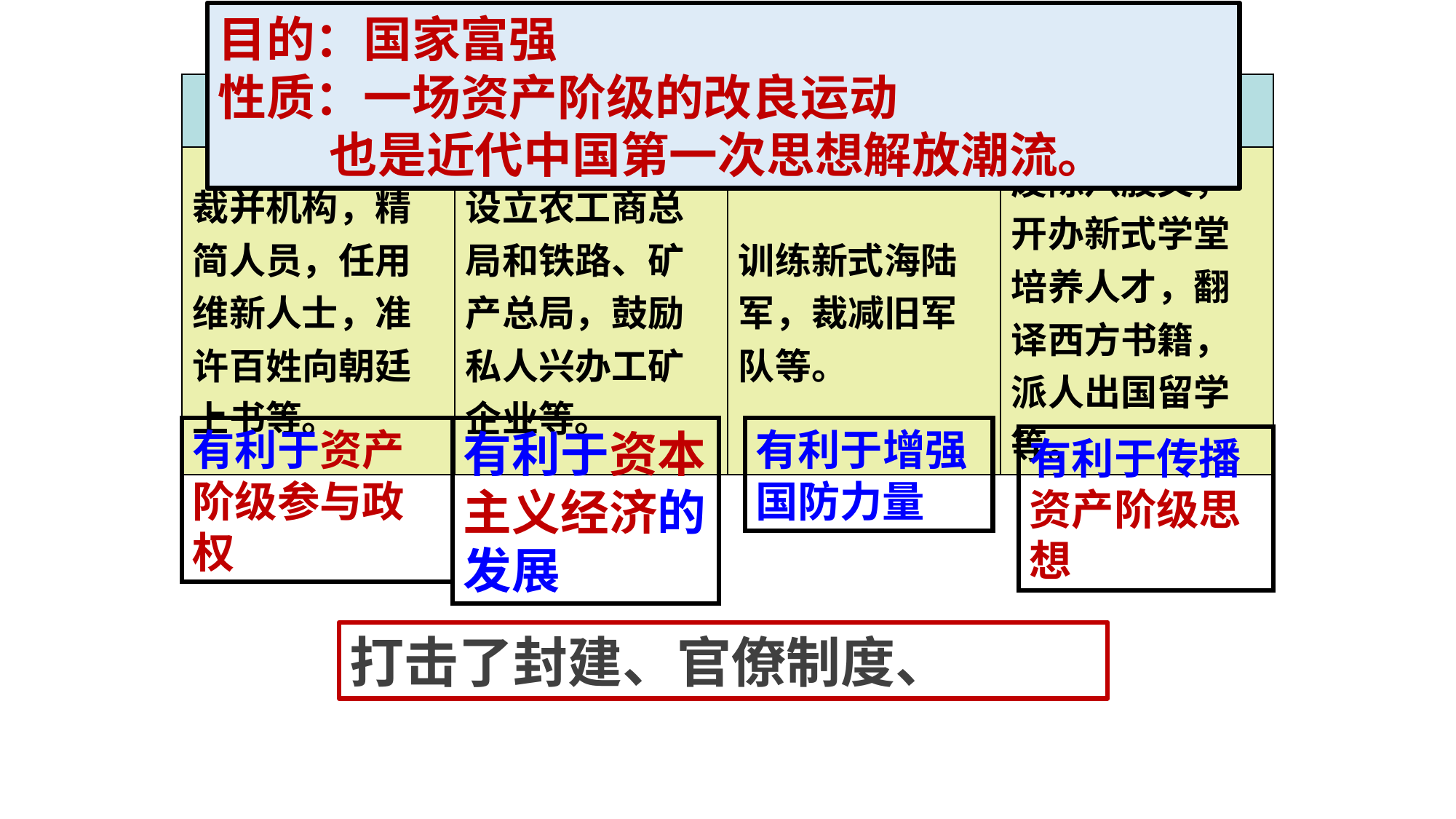

目的：国家富强
性质：一场资产阶级的改良运动
         也是近代中国第一次思想解放潮流。
变法的主要措施　　资料1
| 政治 | 经济 | 军事 | 文化教育 |
| --- | --- | --- | --- |
| 裁并机构，精简人员，任用维新人士，准许百姓向朝廷上书等。 | 设立农工商总局和铁路、矿产总局，鼓励私人兴办工矿企业等。 | 训练新式海陆军，裁减旧军队等。 | 废除八股文，开办新式学堂培养人才，翻译西方书籍，派人出国留学等。 |
有利于增强国防力量
有利于资产阶级参与政权
有利于资本主义经济的发展
有利于传播资产阶级思想
打击了封建、官僚制度、